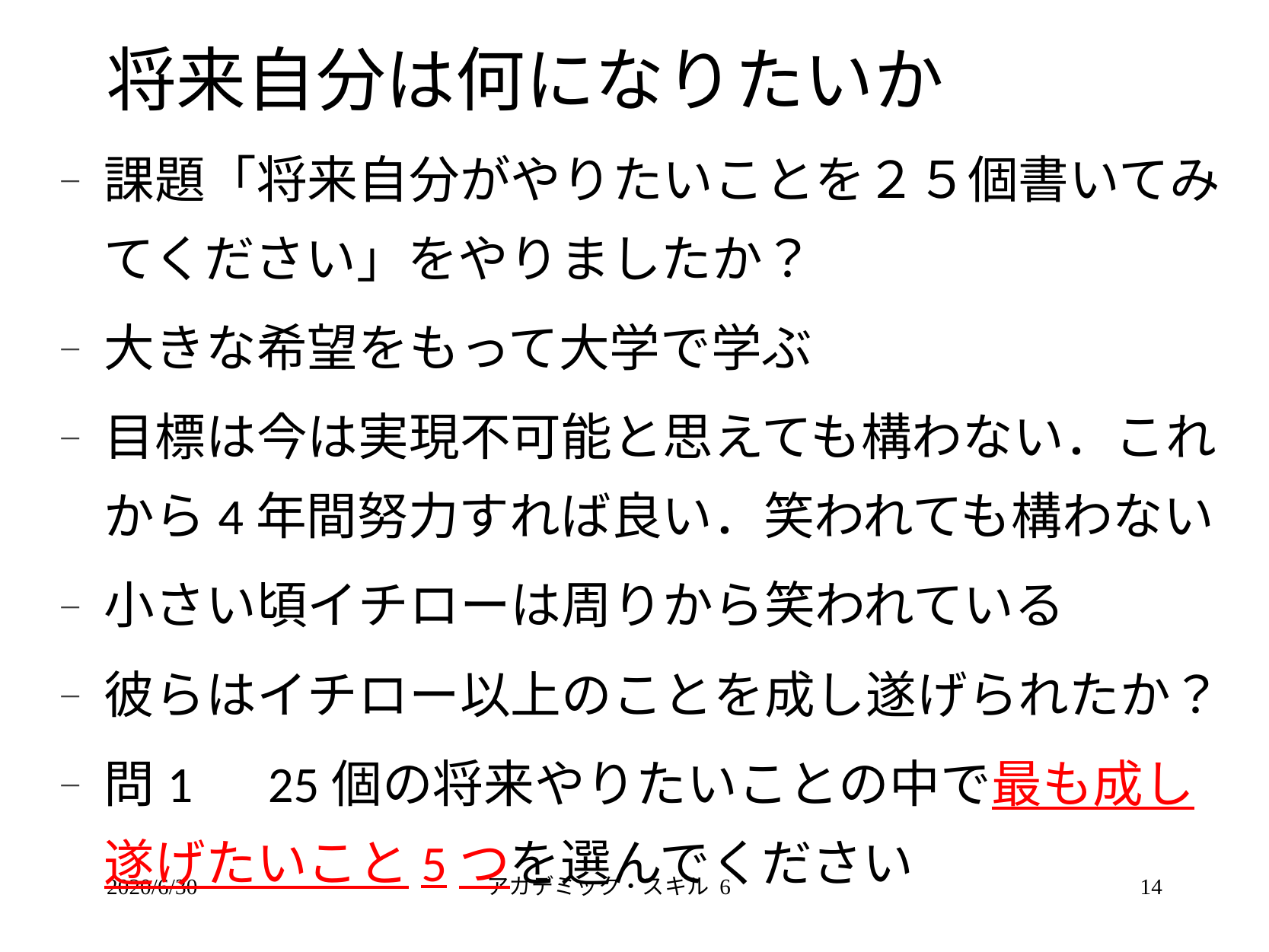

# 将来自分は何になりたいか
課題「将来自分がやりたいことを２５個書いてみてください」をやりましたか？
大きな希望をもって大学で学ぶ
目標は今は実現不可能と思えても構わない．これから4年間努力すれば良い．笑われても構わない
小さい頃イチローは周りから笑われている
彼らはイチロー以上のことを成し遂げられたか？
問1　25個の将来やりたいことの中で最も成し遂げたいこと5つを選んでください
2020/6/30
アカデミック・スキル 6
14